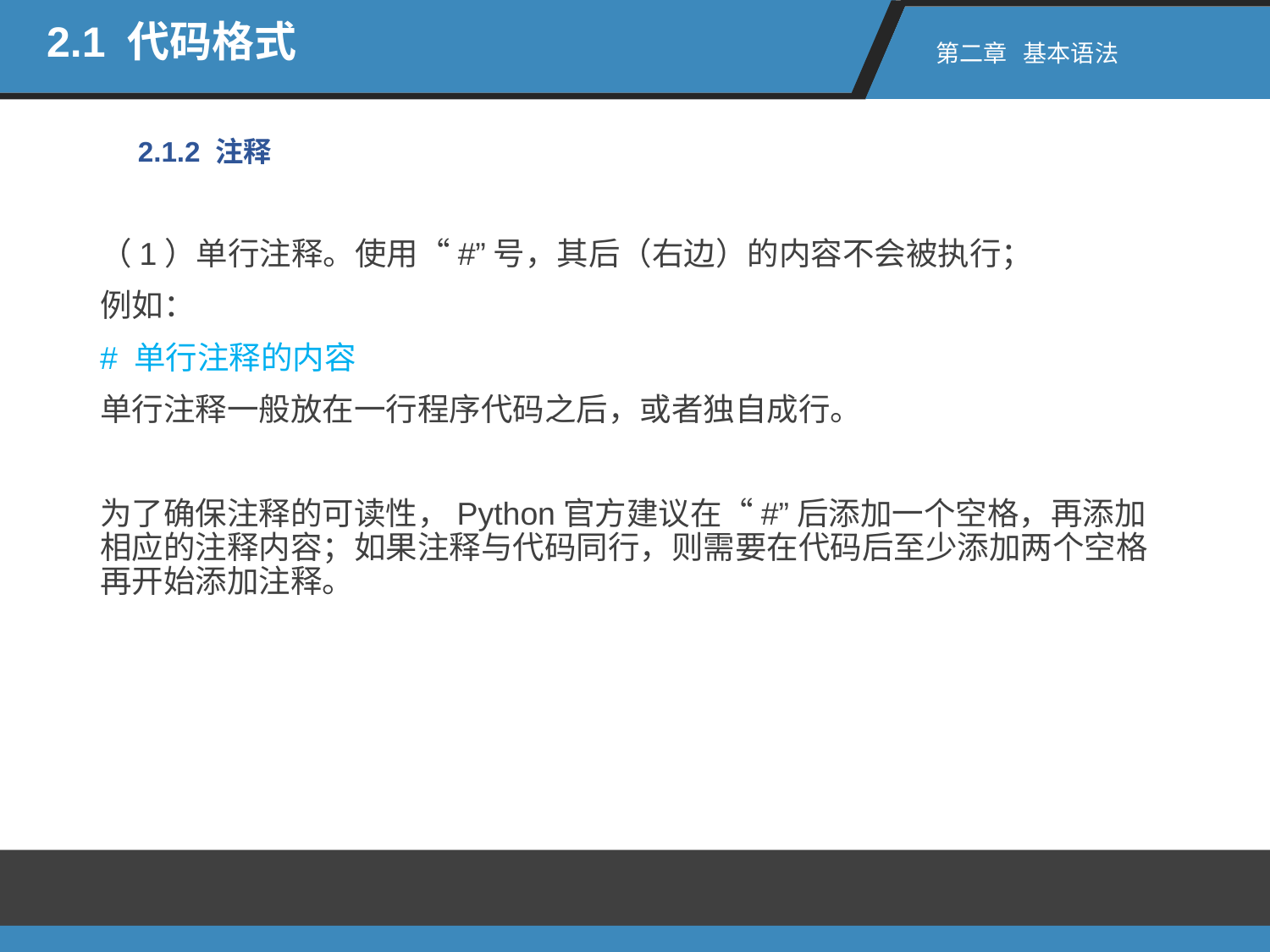

2.1 代码格式

第二章   基本语法
2.1.2 注释

（1）单行注释。使用“#”号，其后（右边）的内容不会被执行；
例如：
# 单行注释的内容
单行注释一般放在一行程序代码之后，或者独自成行。

为了确保注释的可读性，Python官方建议在“#”后添加一个空格，再添加相应的注释内容；如果注释与代码同行，则需要在代码后至少添加两个空格再开始添加注释。